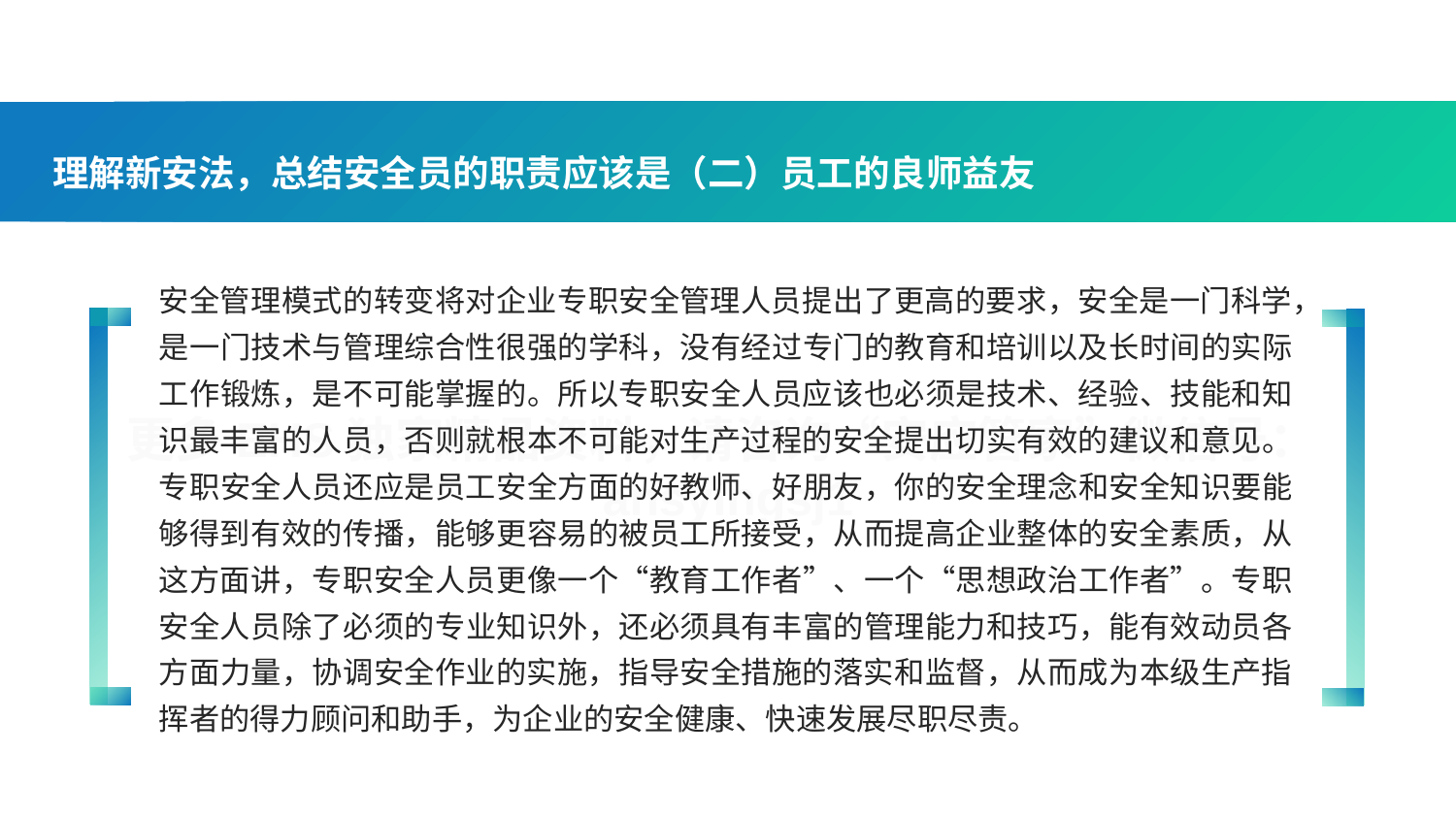

理解新安法，总结安全员的职责应该是（二）员工的良师益友
安全管理模式的转变将对企业专职安全管理人员提出了更高的要求，安全是一门科学，是一门技术与管理综合性很强的学科，没有经过专门的教育和培训以及长时间的实际工作锻炼，是不可能掌握的。所以专职安全人员应该也必须是技术、经验、技能和知识最丰富的人员，否则就根本不可能对生产过程的安全提出切实有效的建议和意见。专职安全人员还应是员工安全方面的好教师、好朋友，你的安全理念和安全知识要能够得到有效的传播，能够更容易的被员工所接受，从而提高企业整体的安全素质，从这方面讲，专职安全人员更像一个“教育工作者”、一个“思想政治工作者”。专职安全人员除了必须的专业知识外，还必须具有丰富的管理能力和技巧，能有效动员各方面力量，协调安全作业的实施，指导安全措施的落实和监督，从而成为本级生产指挥者的得力顾问和助手，为企业的安全健康、快速发展尽职尽责。